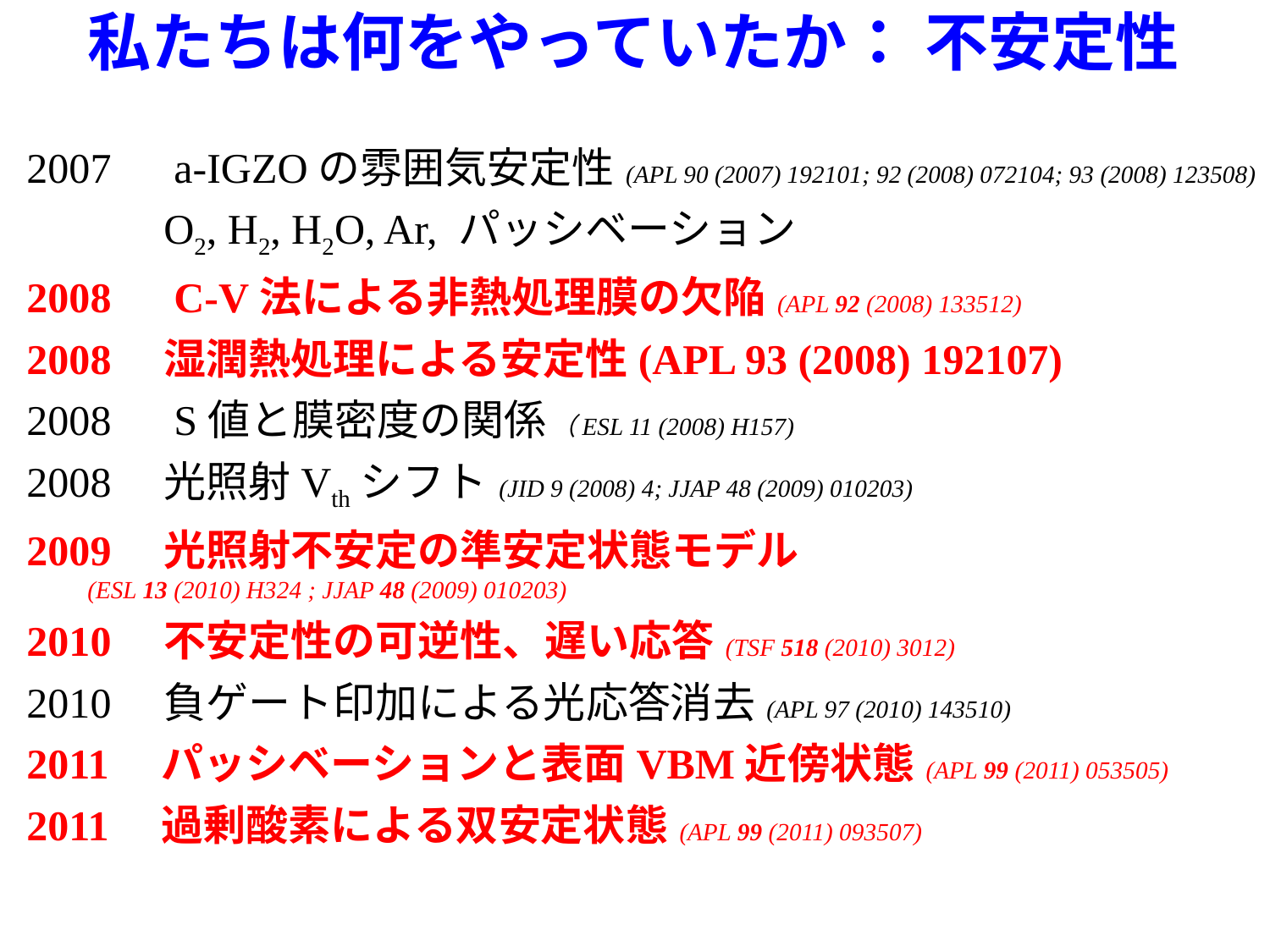

私たちは何をやっていたか： 不安定性
2007　a-IGZOの雰囲気安定性 (APL 90 (2007) 192101; 92 (2008) 072104; 93 (2008) 123508)
　　　O2, H2, H2O, Ar, パッシベーション
2008　C-V法による非熱処理膜の欠陥 (APL 92 (2008) 133512)
2008　湿潤熱処理による安定性(APL 93 (2008) 192107)
2008　S値と膜密度の関係 （ESL 11 (2008) H157)
2008　光照射Vthシフト (JID 9 (2008) 4; JJAP 48 (2009) 010203)
2009　光照射不安定の準安定状態モデル
　　 (ESL 13 (2010) H324 ; JJAP 48 (2009) 010203)
2010　不安定性の可逆性、遅い応答 (TSF 518 (2010) 3012)
2010　負ゲート印加による光応答消去 (APL 97 (2010) 143510)
2011　パッシベーションと表面VBM近傍状態 (APL 99 (2011) 053505)
2011　過剰酸素による双安定状態 (APL 99 (2011) 093507)